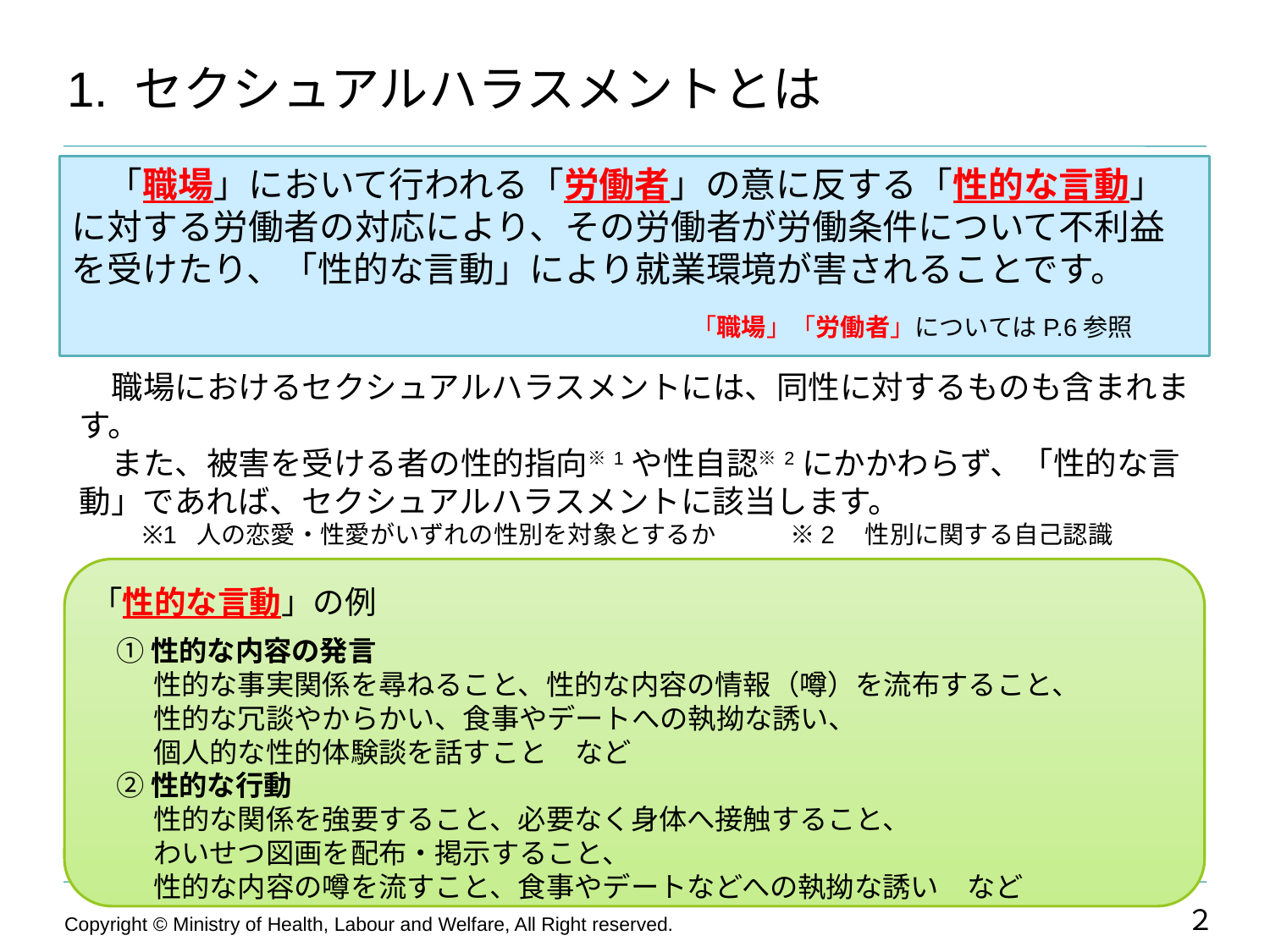

# 1. セクシュアルハラスメントとは
　「職場」において行われる「労働者」の意に反する「性的な言動」に対する労働者の対応により、その労働者が労働条件について不利益を受けたり、「性的な言動」により就業環境が害されることです。

「職場」「労働者」についてはP.6参照
職場におけるセクシュアルハラスメントには、同性に対するものも含まれます。
また、被害を受ける者の性的指向※1や性自認※2にかかわらず、「性的な言動」であれば、セクシュアルハラスメントに該当します。
※1  人の恋愛・性愛がいずれの性別を対象とするか　　　※2　性別に関する自己認識
「性的な言動」の例

①性的な内容の発言
性的な事実関係を尋ねること、性的な内容の情報（噂）を流布すること、
性的な冗談やからかい、食事やデートへの執拗な誘い、
個人的な性的体験談を話すこと　など
②性的な行動
性的な関係を強要すること、必要なく身体へ接触すること、
わいせつ図画を配布・掲示すること、
性的な内容の噂を流すこと、食事やデートなどへの執拗な誘い　など
２